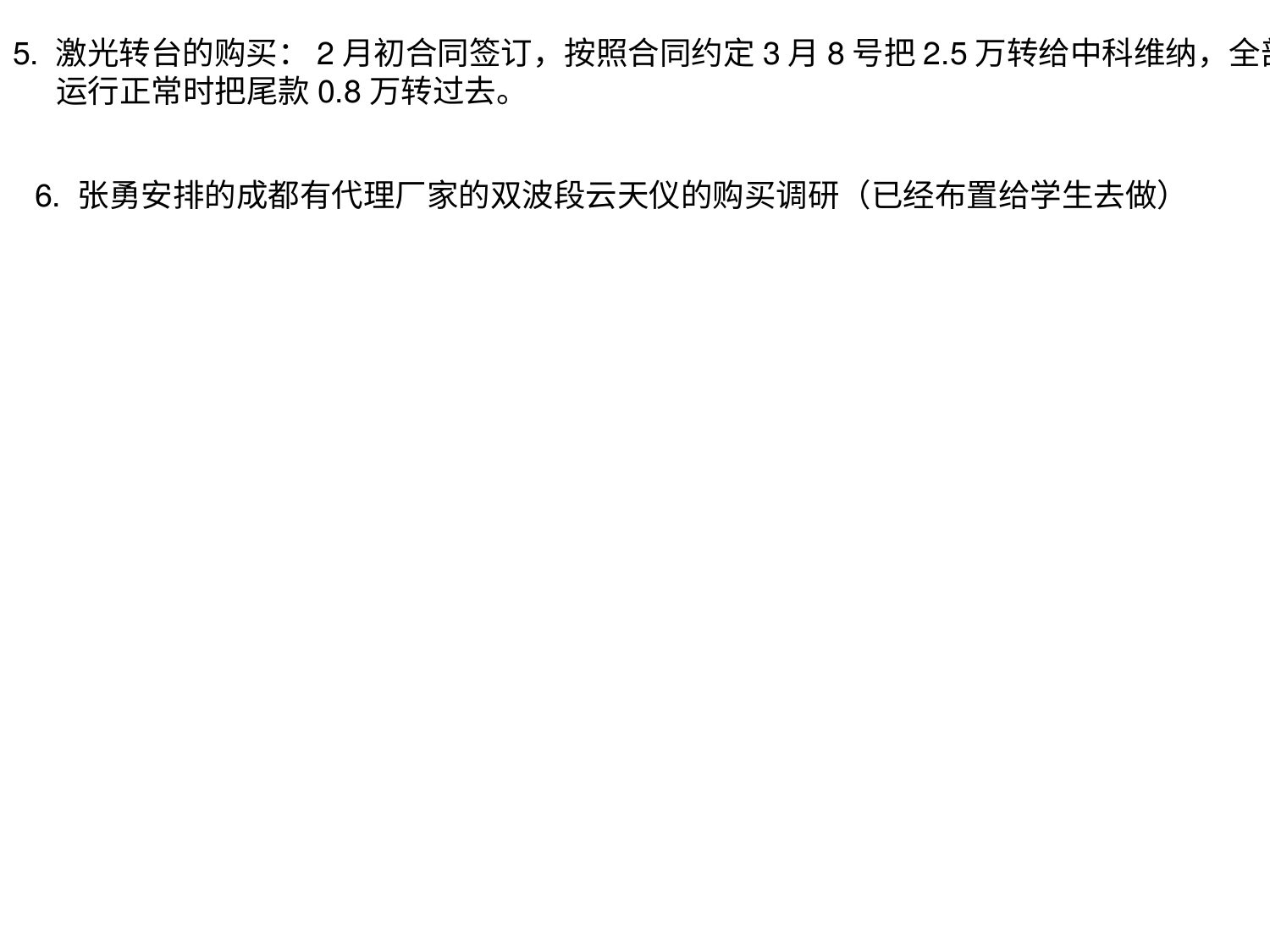

5. 激光转台的购买：2月初合同签订，按照合同约定3月8号把2.5万转给中科维纳，全部
    运行正常时把尾款0.8万转过去。
6. 张勇安排的成都有代理厂家的双波段云天仪的购买调研（已经布置给学生去做）